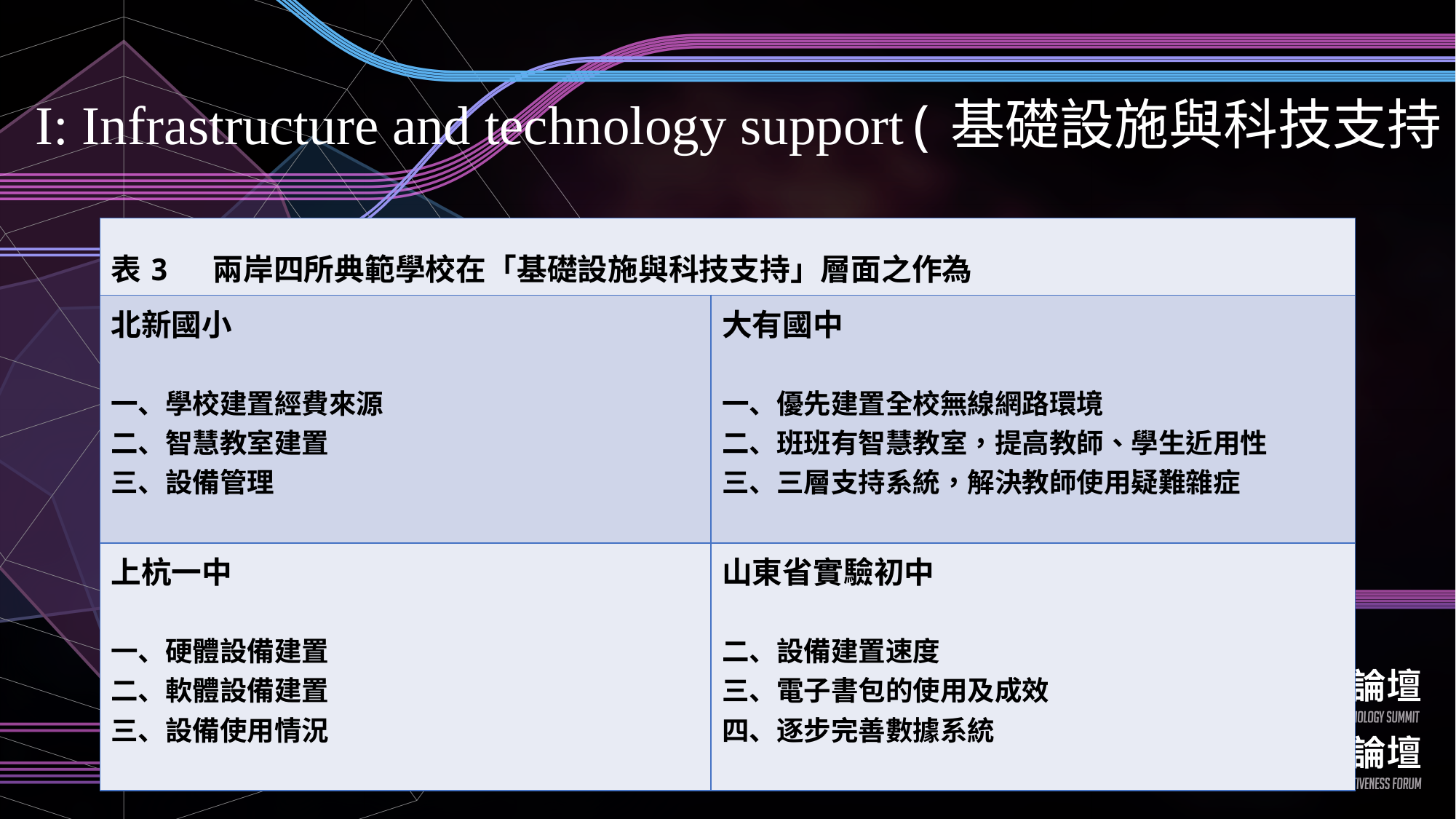

# I: Infrastructure and technology support(基礎設施與科技支持)
| 表3 兩岸四所典範學校在「基礎設施與科技支持」層面之作為 |  |
| --- | --- |
| 北新國小 一、學校建置經費來源 二、智慧教室建置 三、設備管理 | 大有國中 一、優先建置全校無線網路環境 二、班班有智慧教室，提高教師、學生近用性 三、三層支持系統，解決教師使用疑難雜症 |
| 上杭一中 一、硬體設備建置 二、軟體設備建置 三、設備使用情況 | 山東省實驗初中 二、設備建置速度 三、電子書包的使用及成效 四、逐步完善數據系統 |